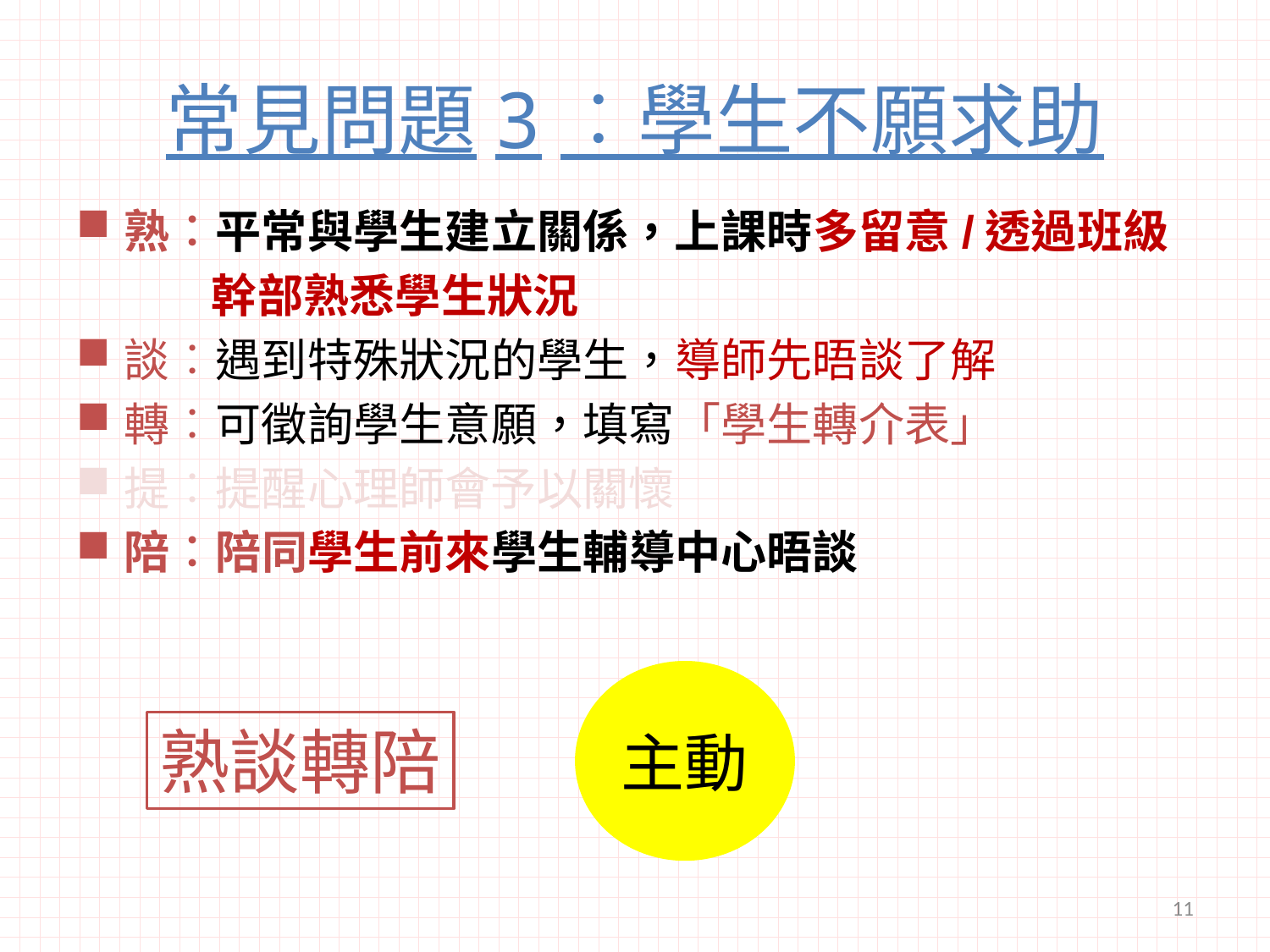

# 常見問題3︰學生不願求助
熟︰平常與學生建立關係，上課時多留意/透過班級
            幹部熟悉學生狀況
談︰遇到特殊狀況的學生，導師先晤談了解
轉︰可徵詢學生意願，填寫「學生轉介表」
提︰提醒心理師會予以關懷
陪︰陪同學生前來學生輔導中心晤談

主動
熟談轉陪
11